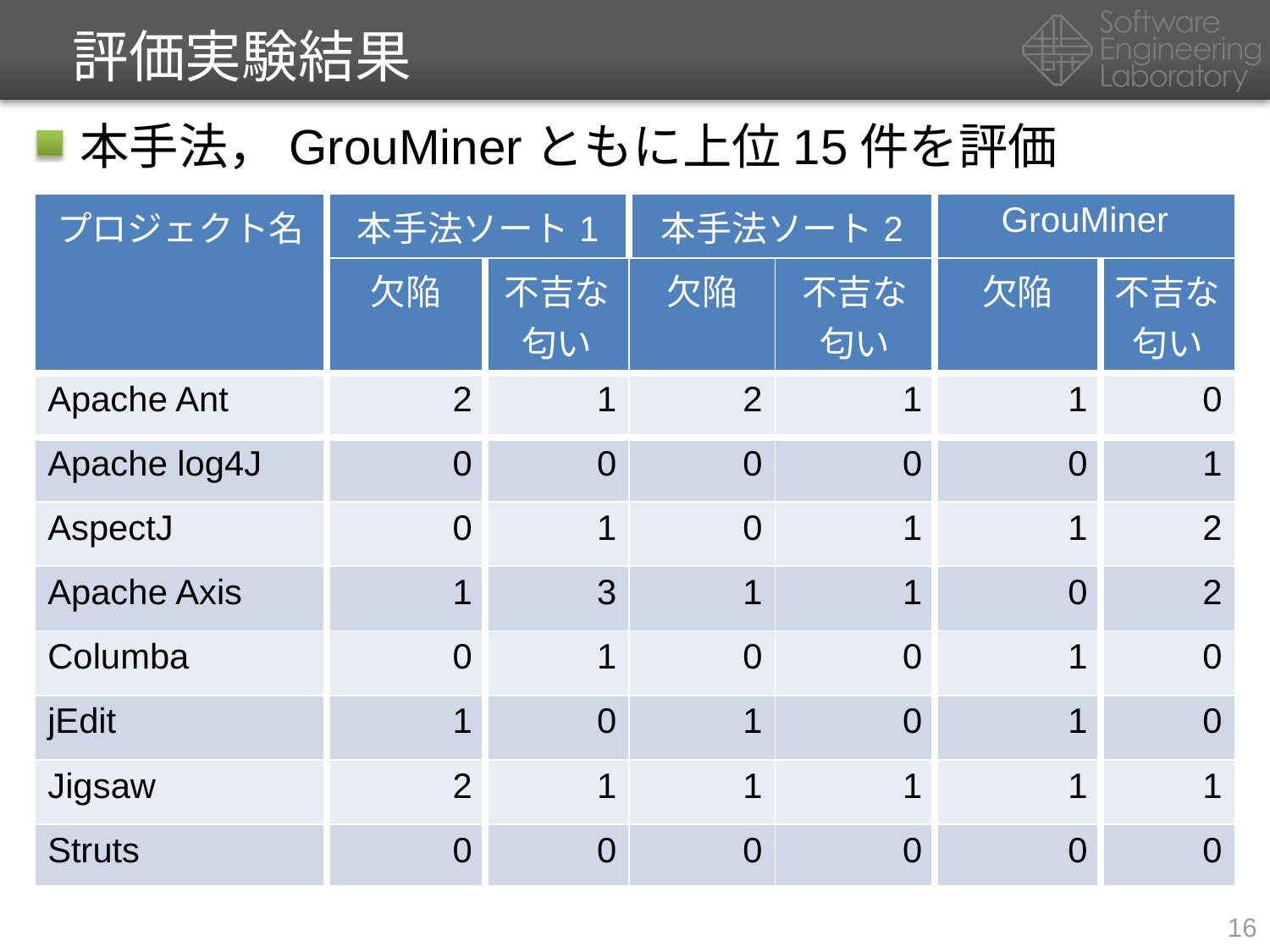

# 評価実験結果
本手法，GrouMinerともに上位15件を評価
| プロジェクト名 | 本手法ソート1 |  | 本手法ソート2 |  | GrouMiner |  |
| --- | --- | --- | --- | --- | --- | --- |
|  | 欠陥 | 不吉な匂い | 欠陥 | 不吉な匂い | 欠陥 | 不吉な匂い |
| Apache Ant | 2 | 1 | 2 | 1 | 1 | 0 |
| Apache log4J | 0 | 0 | 0 | 0 | 0 | 1 |
| AspectJ | 0 | 1 | 0 | 1 | 1 | 2 |
| Apache Axis | 1 | 3 | 1 | 1 | 0 | 2 |
| Columba | 0 | 1 | 0 | 0 | 1 | 0 |
| jEdit | 1 | 0 | 1 | 0 | 1 | 0 |
| Jigsaw | 2 | 1 | 1 | 1 | 1 | 1 |
| Struts | 0 | 0 | 0 | 0 | 0 | 0 |
16